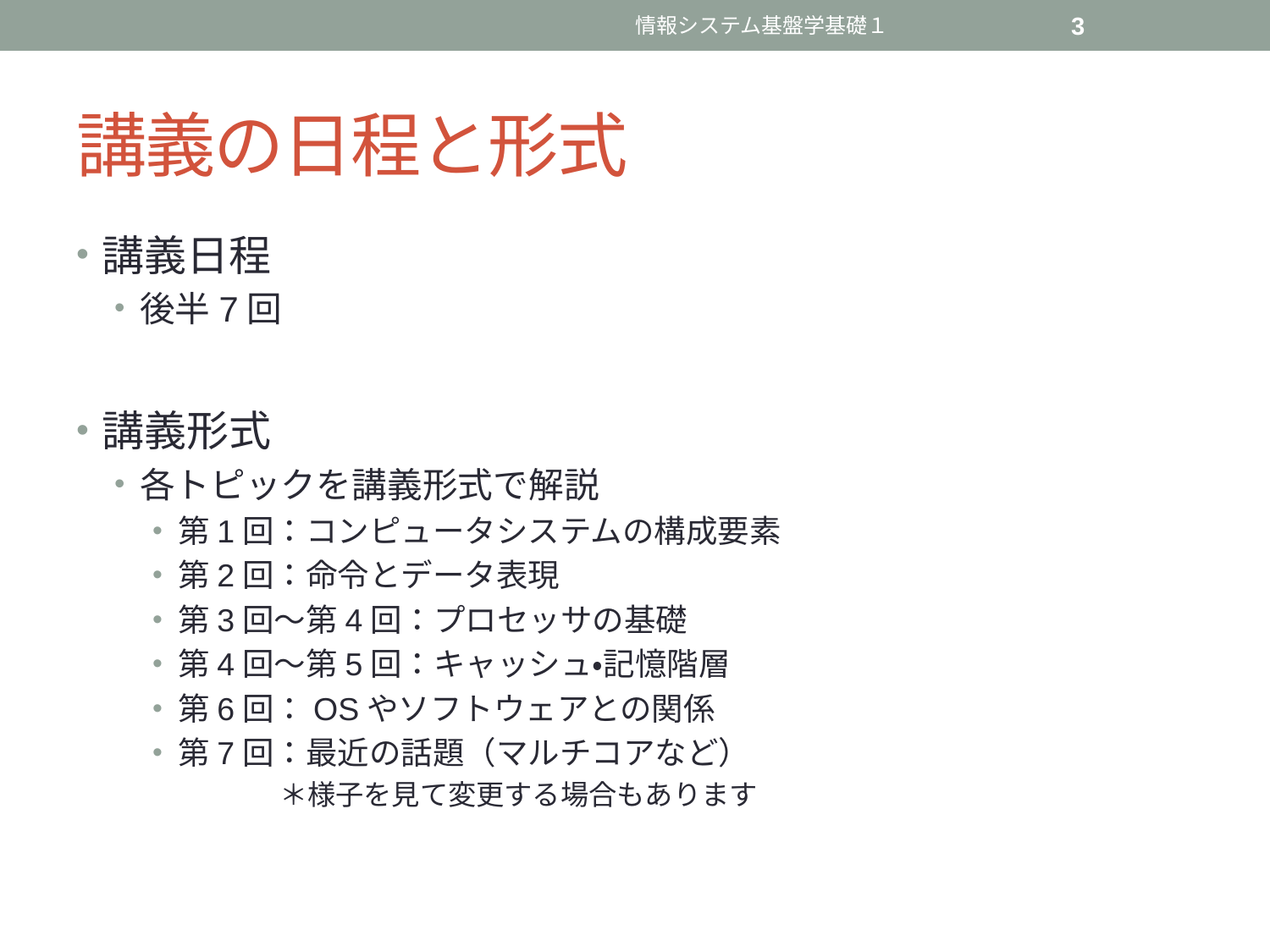

情報システム基盤学基礎１
3
# 講義の日程と形式
講義日程
後半7回

講義形式
各トピックを講義形式で解説
第1回：コンピュータシステムの構成要素
第2回：命令とデータ表現
第3回〜第4回：プロセッサの基礎
第4回〜第5回：キャッシュ・記憶階層
第6回：OSやソフトウェアとの関係
第7回：最近の話題（マルチコアなど）
	＊様子を見て変更する場合もあります